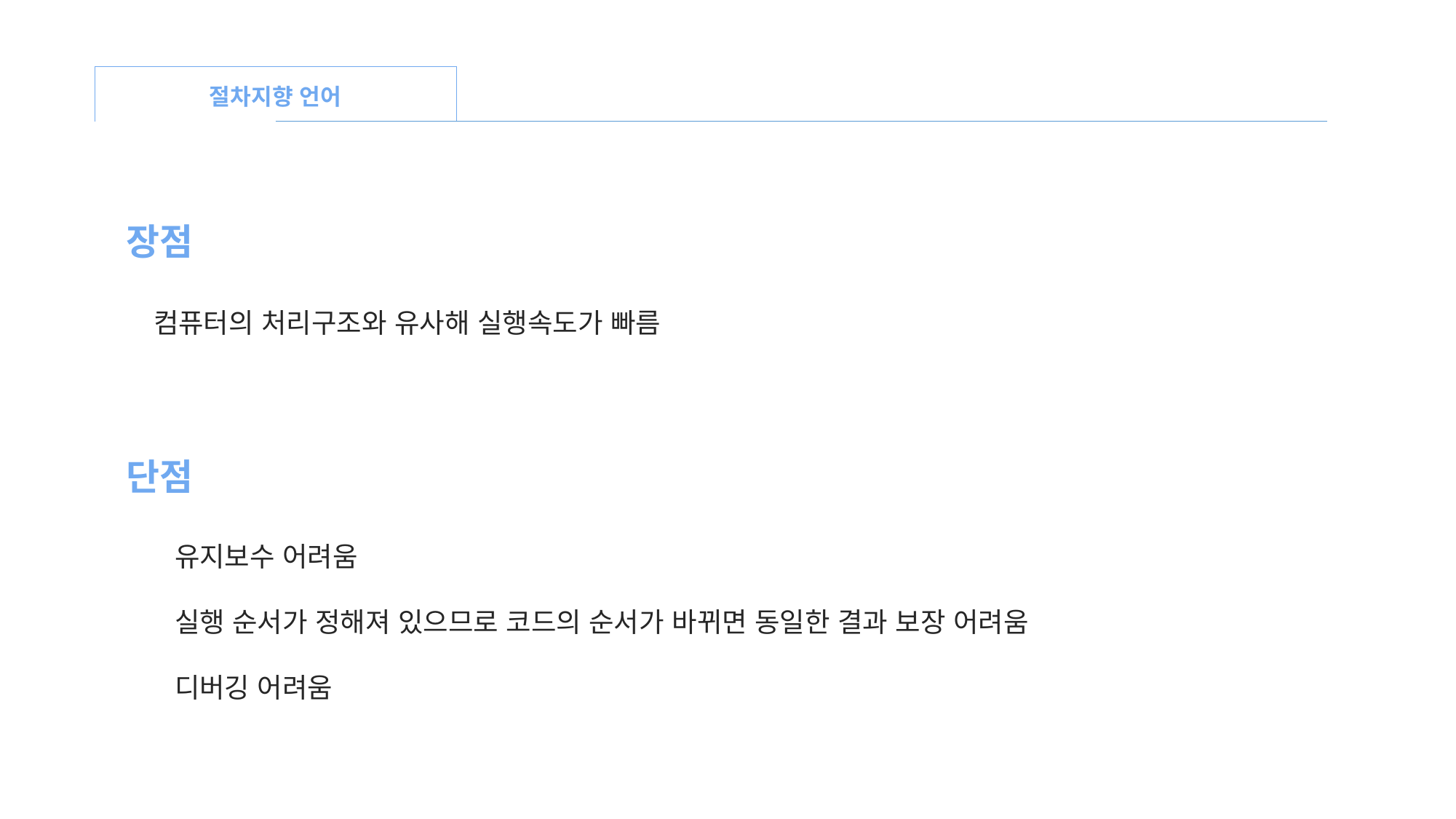

절차지향 언어
장점
컴퓨터의 처리구조와 유사해 실행속도가 빠름
단점
유지보수 어려움
실행 순서가 정해져 있으므로 코드의 순서가 바뀌면 동일한 결과 보장 어려움
디버깅 어려움